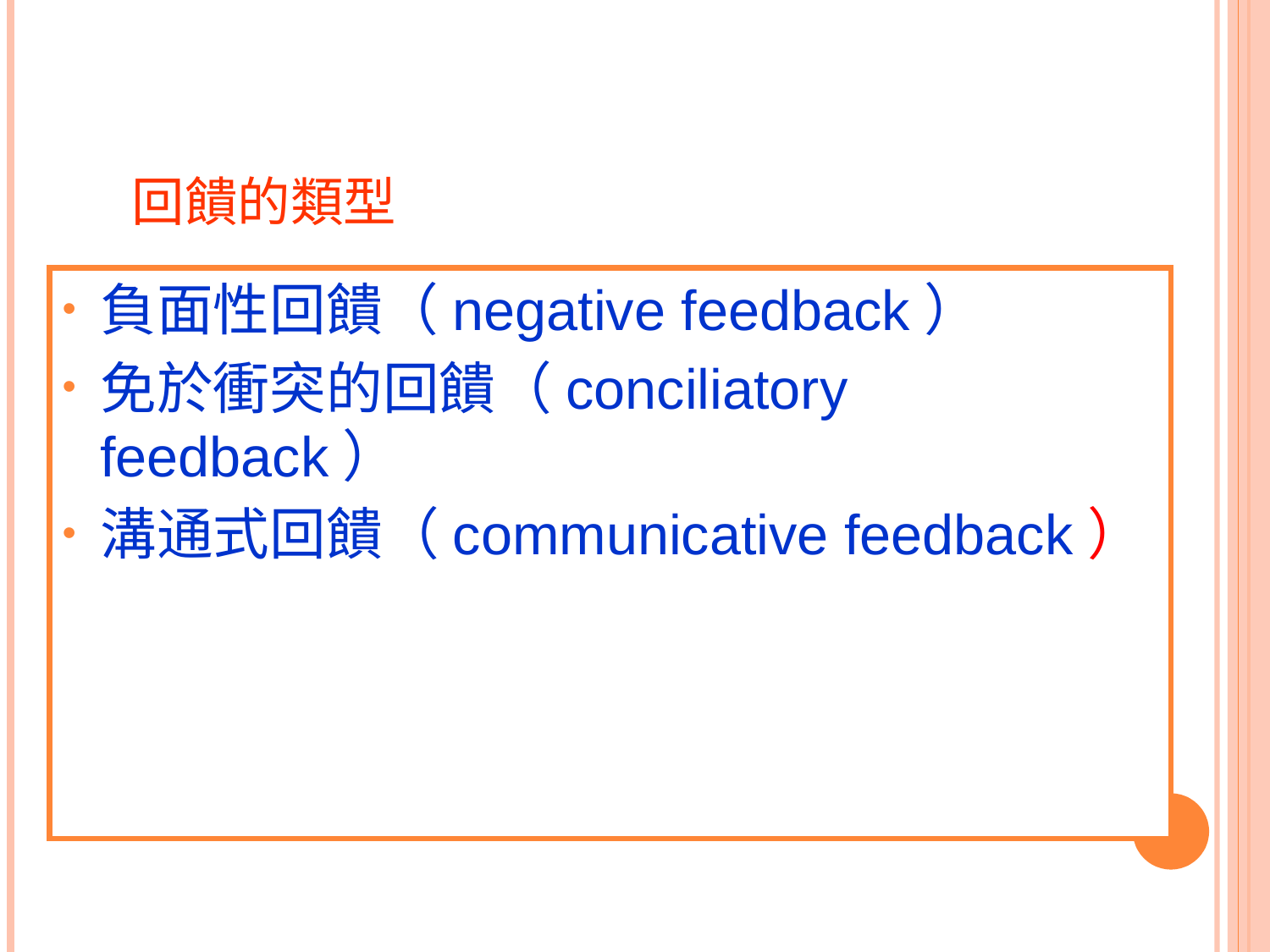

# 回饋的類型
負面性回饋（negative feedback）
免於衝突的回饋（conciliatory feedback）
溝通式回饋（communicative feedback）